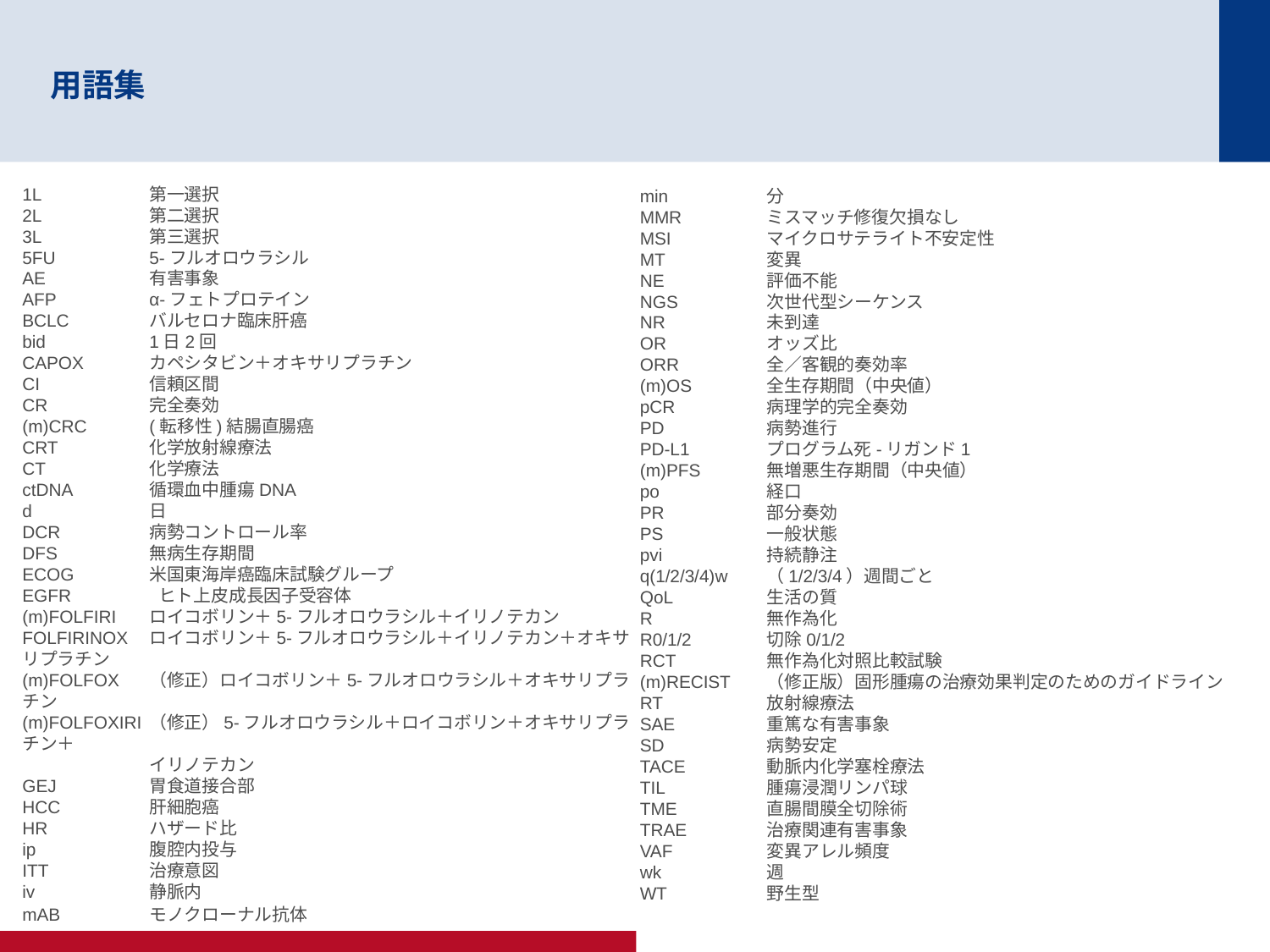

# 用語集
1L	第一選択
2L	第二選択
3L	第三選択
5FU	5-フルオロウラシル
AE	有害事象
AFP	α-フェトプロテイン
BCLC	バルセロナ臨床肝癌
bid	1日2回
CAPOX	カペシタビン＋オキサリプラチン
CI	信頼区間
CR	完全奏効
(m)CRC	(転移性)結腸直腸癌
CRT	化学放射線療法
CT	化学療法
ctDNA	循環血中腫瘍DNA
d	日
DCR	病勢コントロール率
DFS	無病生存期間
ECOG	米国東海岸癌臨床試験グループ
EGFR	 ヒト上皮成長因子受容体
(m)FOLFIRI	ロイコボリン＋5-フルオロウラシル＋イリノテカン
FOLFIRINOX	ロイコボリン＋5-フルオロウラシル＋イリノテカン＋オキサリプラチン
(m)FOLFOX	（修正）ロイコボリン＋5-フルオロウラシル＋オキサリプラチン
(m)FOLFOXIRI	（修正）5-フルオロウラシル＋ロイコボリン＋オキサリプラチン＋
	イリノテカン
GEJ	胃食道接合部
HCC	肝細胞癌
HR	ハザード比
ip	腹腔内投与
ITT	治療意図
iv	静脈内
mAB	モノクローナル抗体
min	分
MMR	ミスマッチ修復欠損なし
MSI	マイクロサテライト不安定性
MT	変異
NE	評価不能
NGS	次世代型シーケンス
NR	未到達
OR	オッズ比
ORR	全／客観的奏効率
(m)OS	全生存期間（中央値）
pCR	病理学的完全奏効
PD	病勢進行
PD-L1	プログラム死-リガンド1
(m)PFS	無増悪生存期間（中央値）
po	経口
PR	部分奏効
PS	一般状態
pvi	持続静注
q(1/2/3/4)w	（1/2/3/4）週間ごと
QoL	生活の質
R	無作為化
R0/1/2	切除0/1/2
RCT	無作為化対照比較試験
(m)RECIST	（修正版）固形腫瘍の治療効果判定のためのガイドライン
RT	放射線療法
SAE	重篤な有害事象
SD	病勢安定
TACE	動脈内化学塞栓療法
TIL	腫瘍浸潤リンパ球
TME	直腸間膜全切除術
TRAE	治療関連有害事象
VAF 	変異アレル頻度
wk	週
WT	野生型